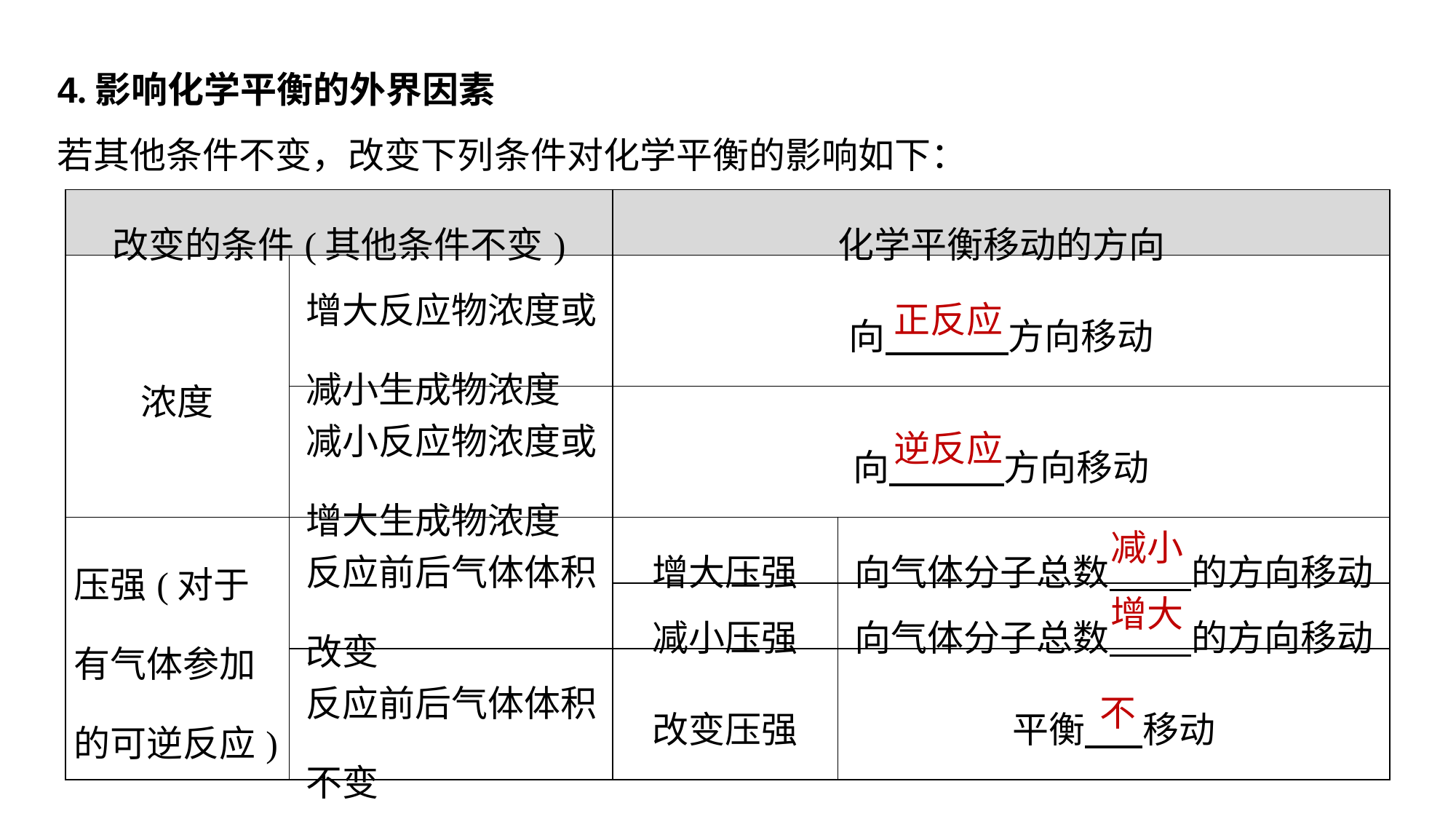

4.影响化学平衡的外界因素
若其他条件不变，改变下列条件对化学平衡的影响如下：
| 改变的条件(其他条件不变) |  | 化学平衡移动的方向 |  |
| --- | --- | --- | --- |
| 浓度 | 增大反应物浓度或减小生成物浓度 | 向 方向移动 |  |
|  | 减小反应物浓度或增大生成物浓度 | 向 方向移动 |  |
| 压强(对于有气体参加的可逆反应) | 反应前后气体体积改变 | 增大压强 | 向气体分子总数 的方向移动 |
|  |  | 减小压强 | 向气体分子总数 的方向移动 |
|  | 反应前后气体体积不变 | 改变压强 | 平衡 移动 |
正反应
逆反应
减小
增大
不